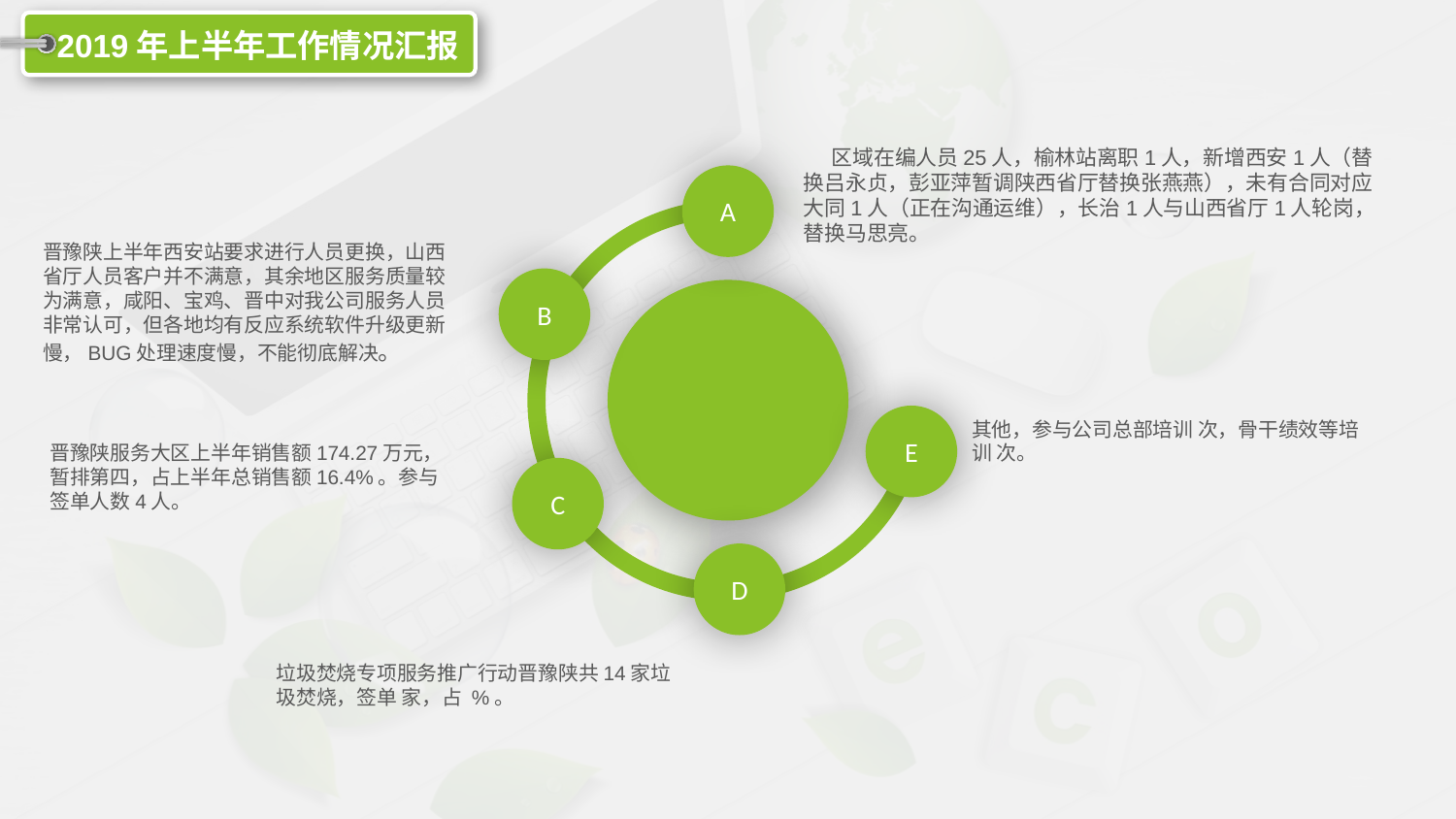

2019年上半年工作情况汇报

     区域在编人员25人，榆林站离职1人，新增西安1人（替换吕永贞，彭亚萍暂调陕西省厅替换张燕燕），未有合同对应大同1人（正在沟通运维），长治1人与山西省厅1人轮岗，替换马思亮。
A

晋豫陕上半年西安站要求进行人员更换，山西省厅人员客户并不满意，其余地区服务质量较为满意，咸阳、宝鸡、晋中对我公司服务人员非常认可，但各地均有反应系统软件升级更新慢，BUG处理速度慢，不能彻底解决。
B

E
其他，参与公司总部培训 次，骨干绩效等培训 次。
晋豫陕服务大区上半年销售额174.27万元，暂排第四，占上半年总销售额16.4%。参与签单人数4人。
C
D
垃圾焚烧专项服务推广行动晋豫陕共14家垃圾焚烧，签单 家，占 %。